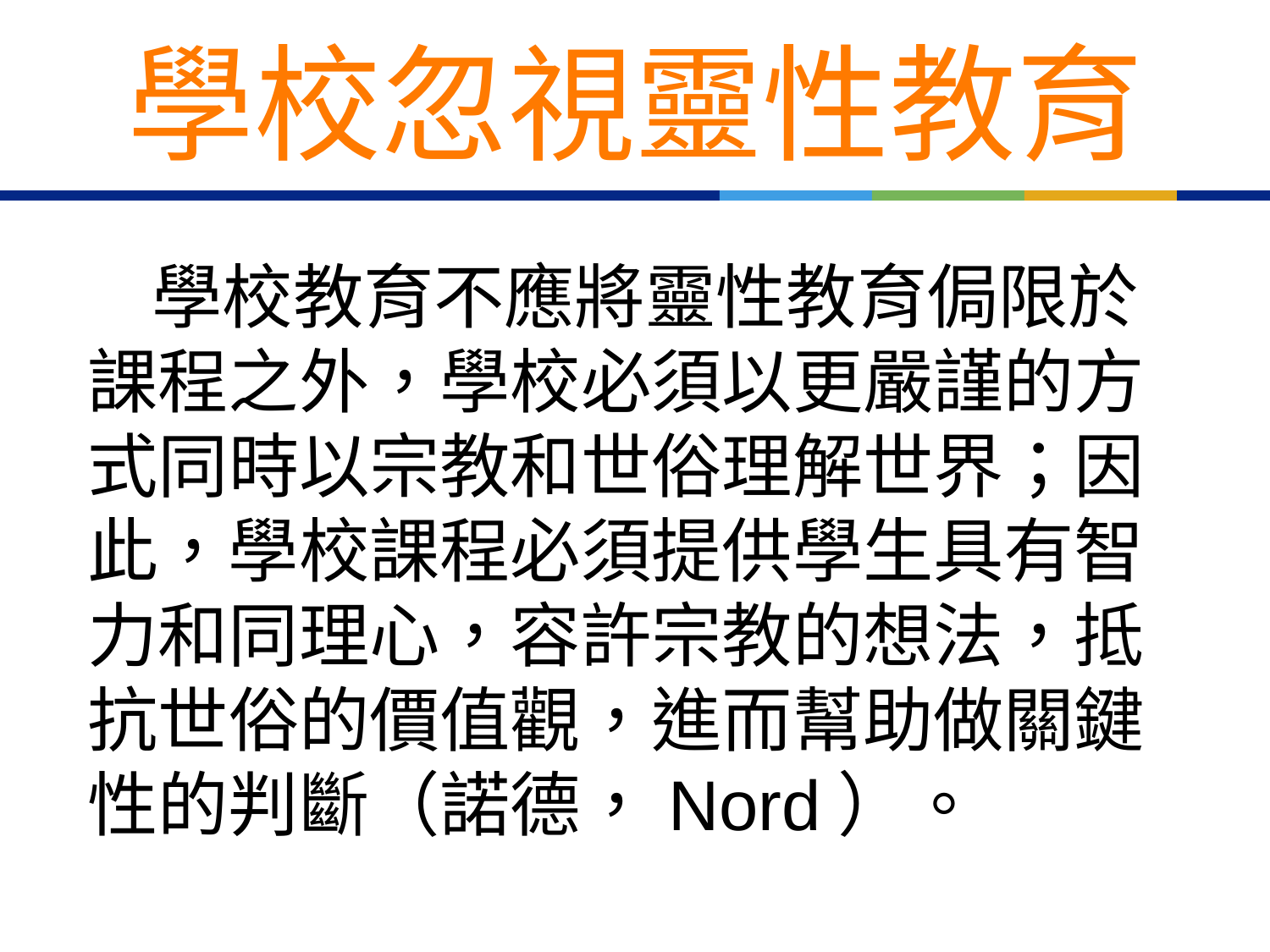

# 學校忽視靈性教育
   學校教育不應將靈性教育侷限於課程之外，學校必須以更嚴謹的方式同時以宗教和世俗理解世界；因此，學校課程必須提供學生具有智力和同理心，容許宗教的想法，抵抗世俗的價值觀，進而幫助做關鍵性的判斷（諾德，Nord）。